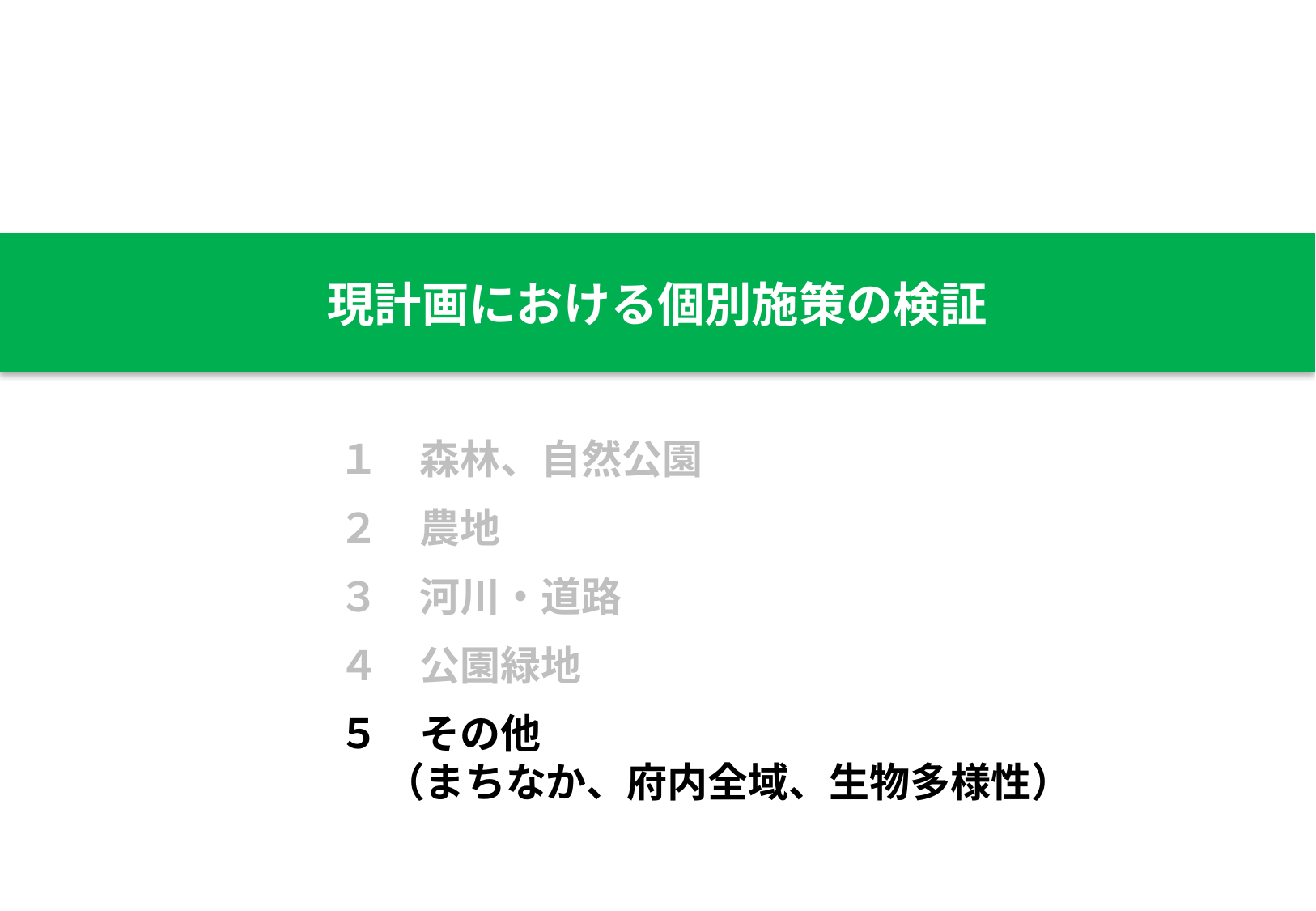

現計画における個別施策の検証
１　森林、自然公園
２　農地
３　河川・道路
４　公園緑地
５　その他
     （まちなか、府内全域、生物多様性）